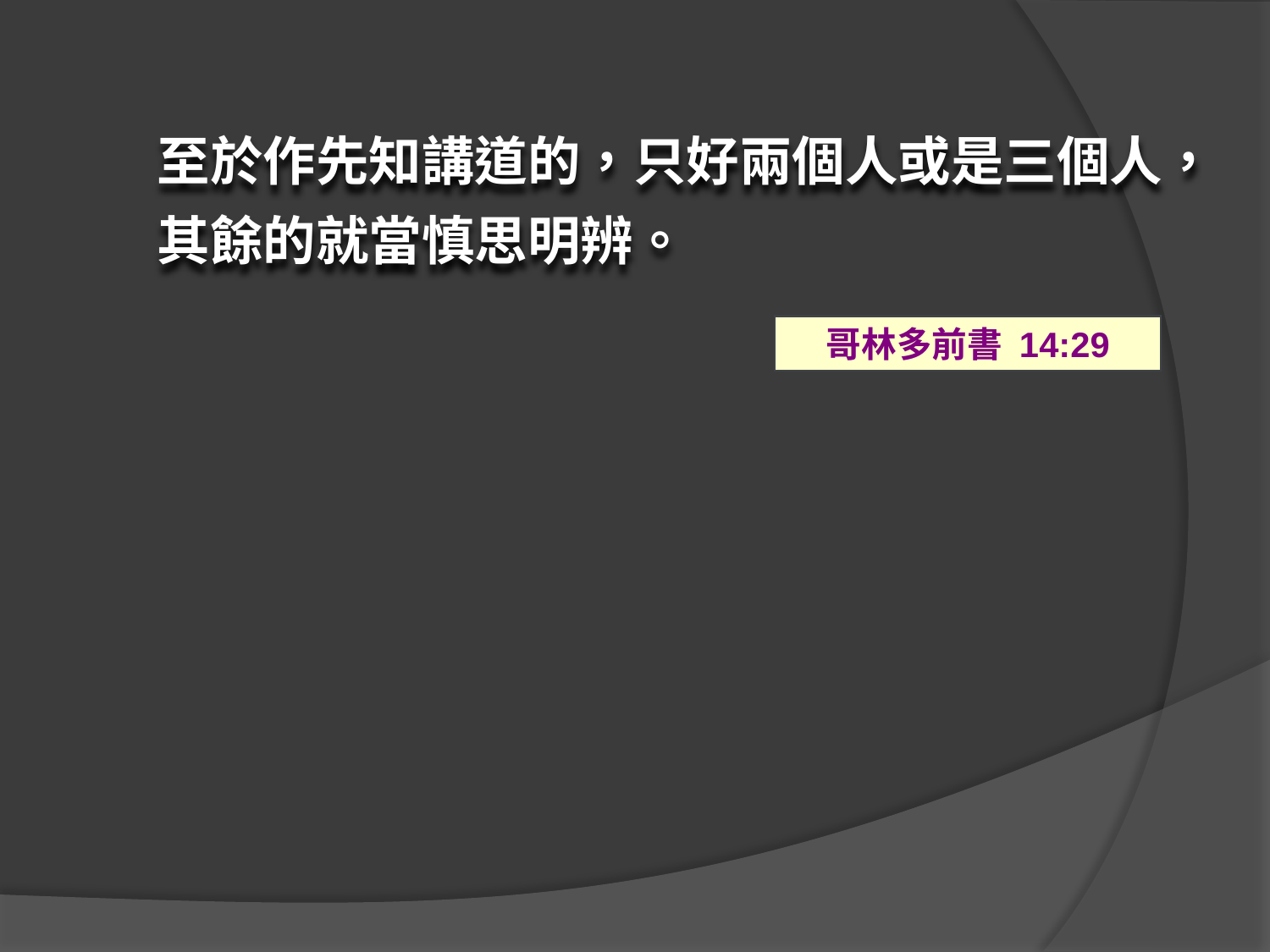

至於作先知講道的，只好兩個人或是三個人，其餘的就當慎思明辨。
哥林多前書 14:29